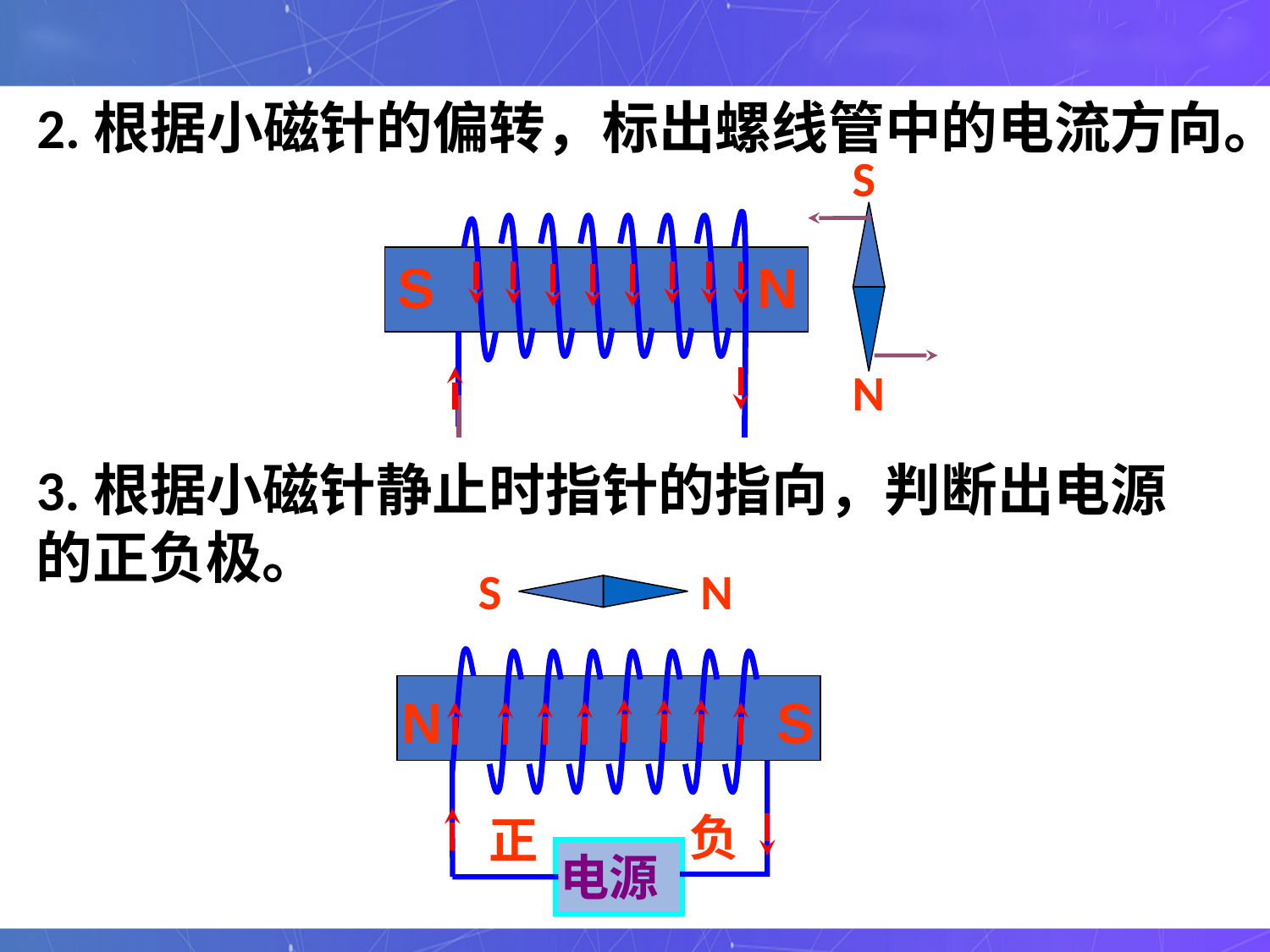

2.根据小磁针的偏转，标出螺线管中的电流方向。
S

N

S
N
3.根据小磁针静止时指针的指向，判断出电源的正负极。
S
N

电源

N
S
负
正